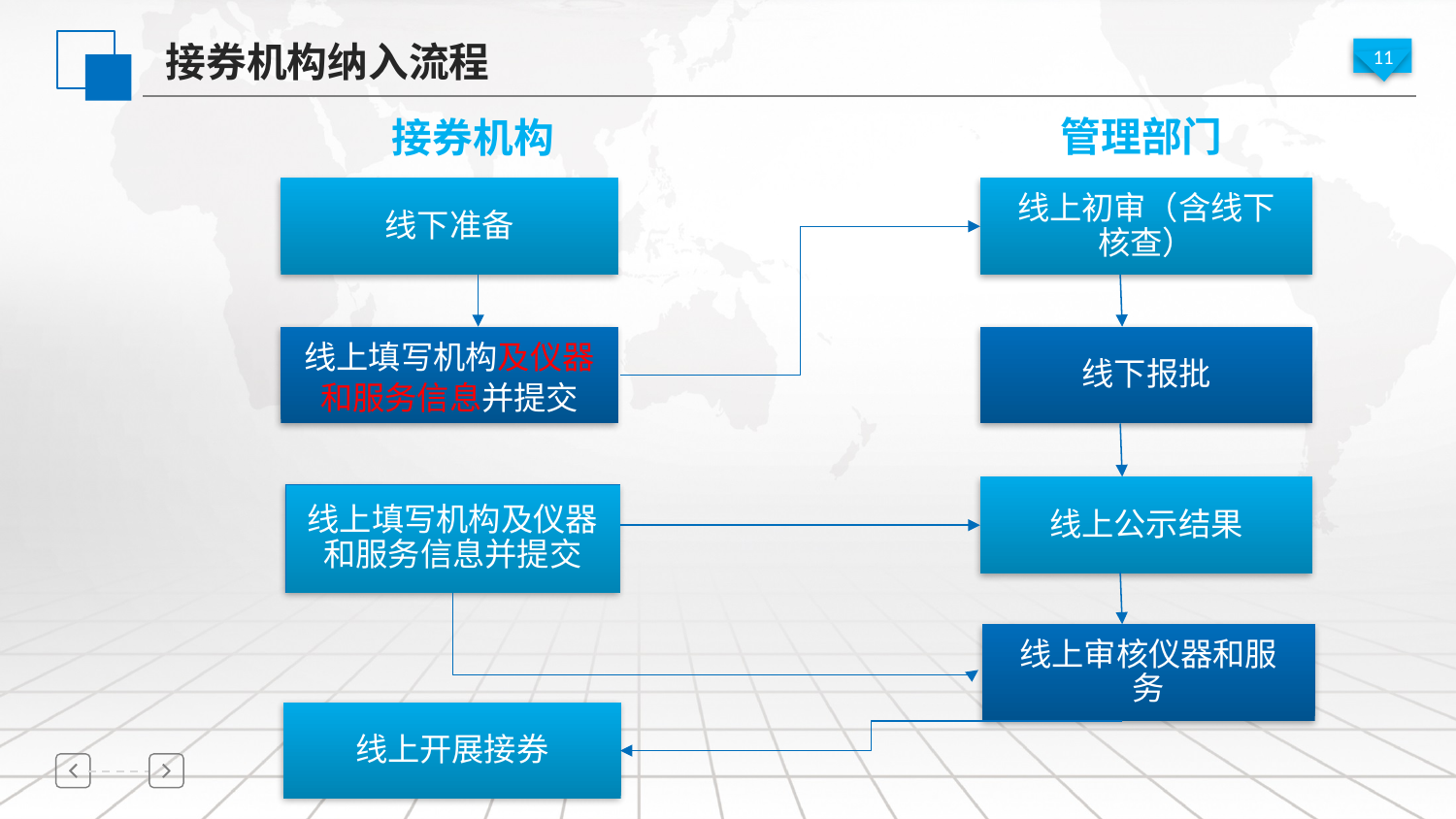

# 接券机构纳入流程
管理部门
接券机构
线下准备
线上初审（含线下核查）
线上填写机构及仪器和服务信息并提交
线下报批
线上公示结果
线上填写机构及仪器和服务信息并提交
线上审核仪器和服务
线上开展接券